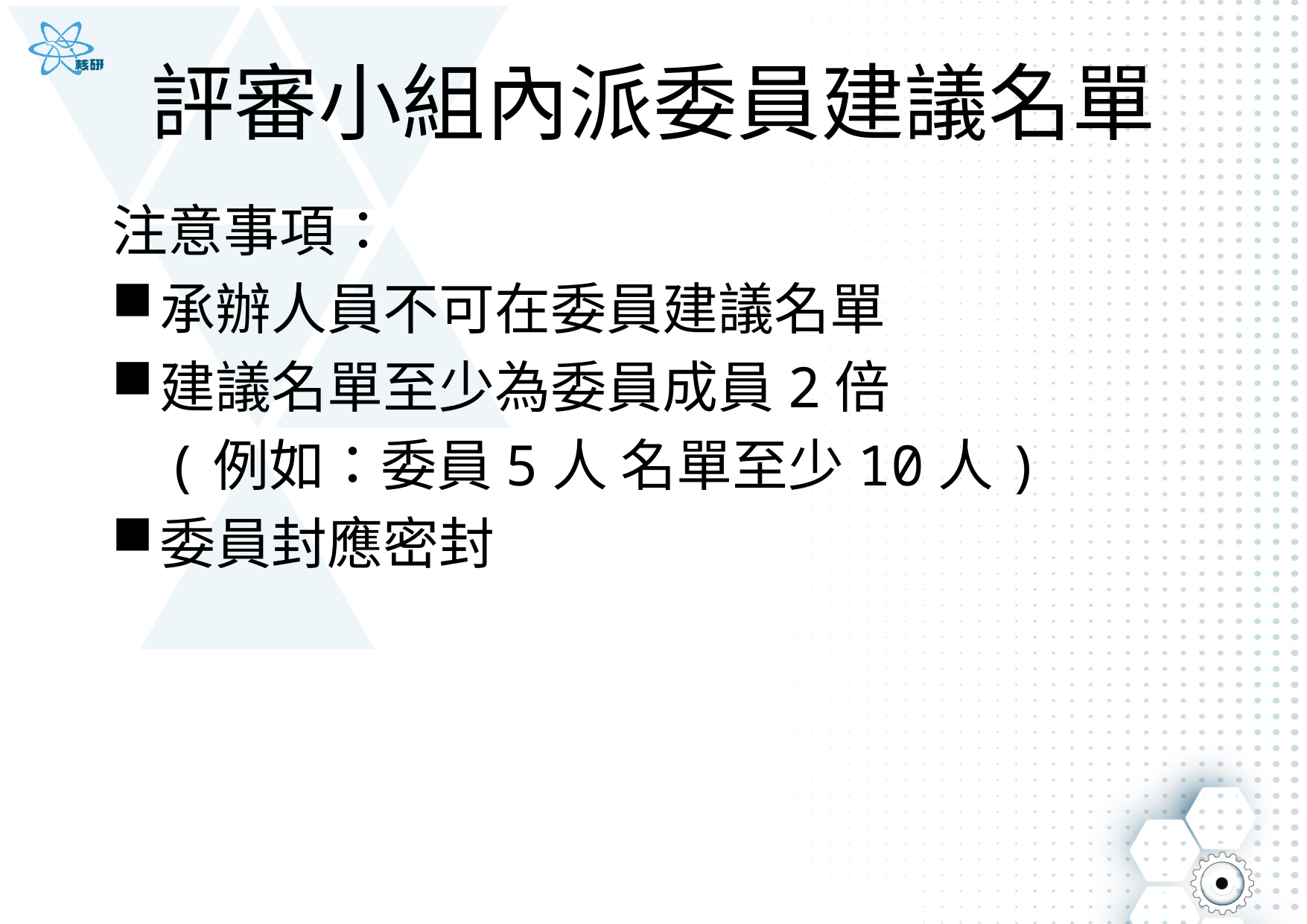

# 評審小組內派委員建議名單
注意事項：
承辦人員不可在委員建議名單
建議名單至少為委員成員2倍
(例如：委員5人 名單至少10人)
委員封應密封